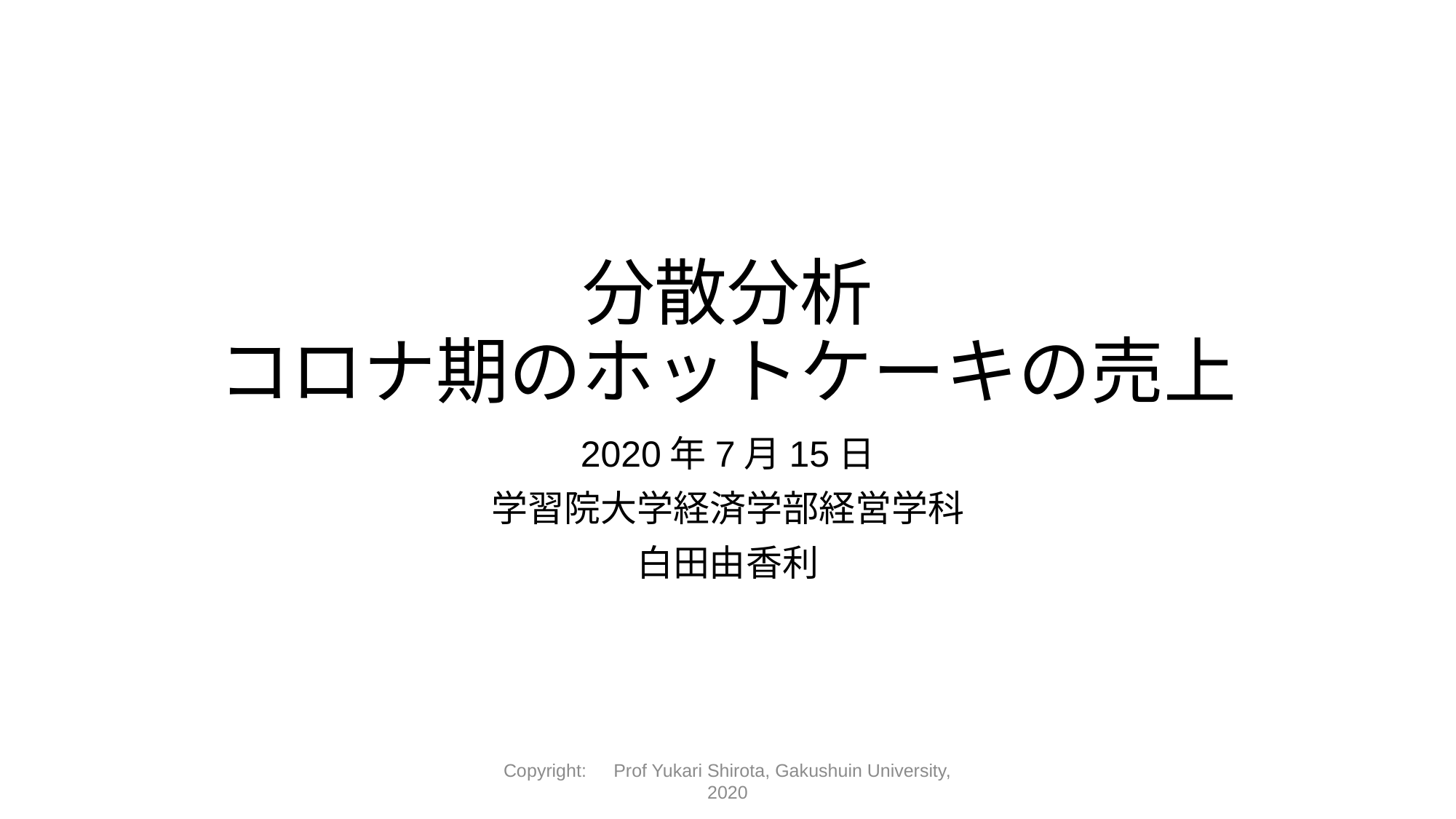

# 分散分析 コロナ期のホットケーキの売上
2020年7月15日
学習院大学経済学部経営学科
白田由香利
Copyright:　Prof Yukari Shirota, Gakushuin University, 2020